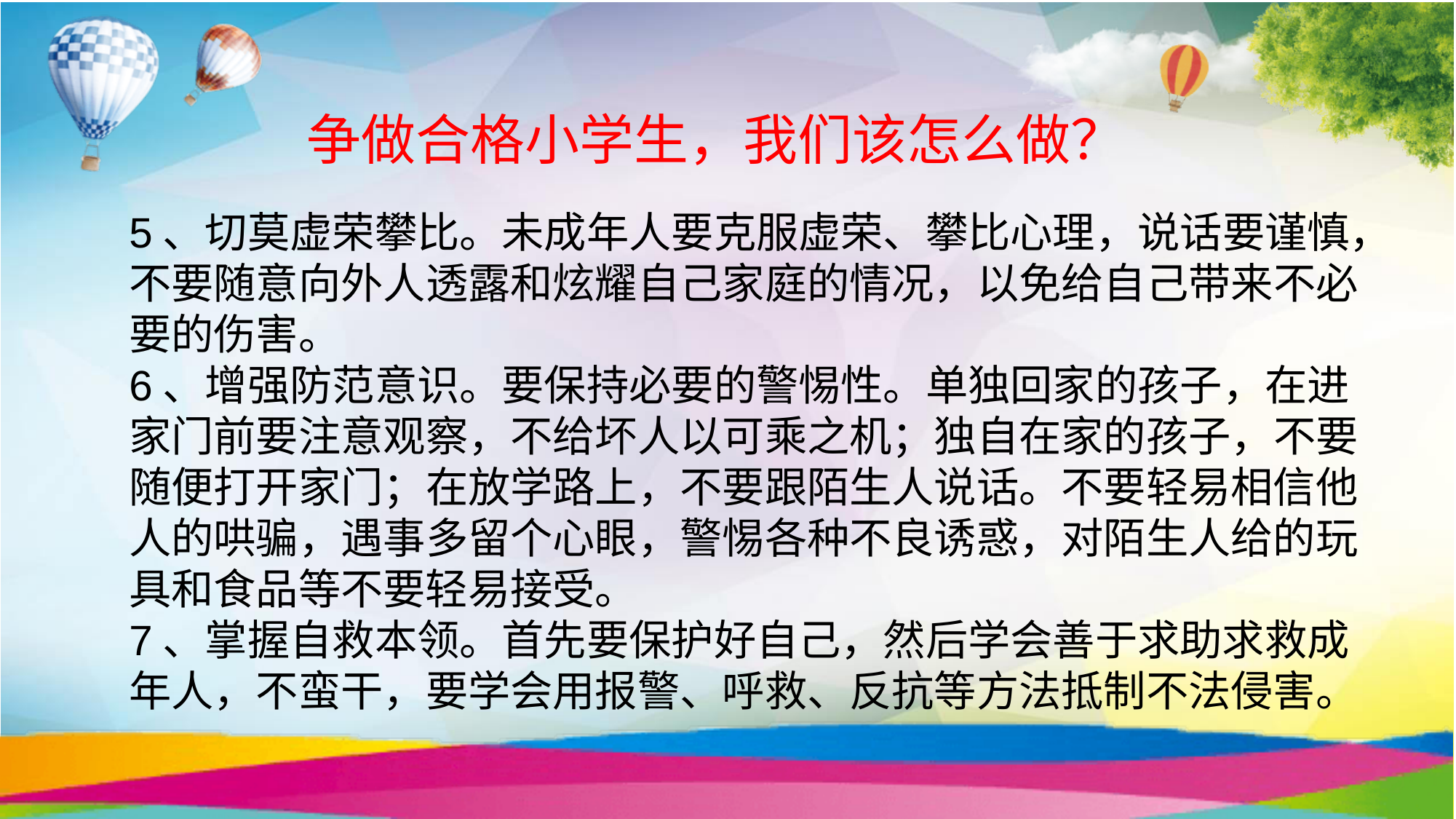

争做合格小学生，我们该怎么做？
5、切莫虚荣攀比。未成年人要克服虚荣、攀比心理，说话要谨慎，不要随意向外人透露和炫耀自己家庭的情况，以免给自己带来不必要的伤害。
6、增强防范意识。要保持必要的警惕性。单独回家的孩子，在进家门前要注意观察，不给坏人以可乘之机；独自在家的孩子，不要随便打开家门；在放学路上，不要跟陌生人说话。不要轻易相信他人的哄骗，遇事多留个心眼，警惕各种不良诱惑，对陌生人给的玩具和食品等不要轻易接受。
7、掌握自救本领。首先要保护好自己，然后学会善于求助求救成年人，不蛮干，要学会用报警、呼救、反抗等方法抵制不法侵害。